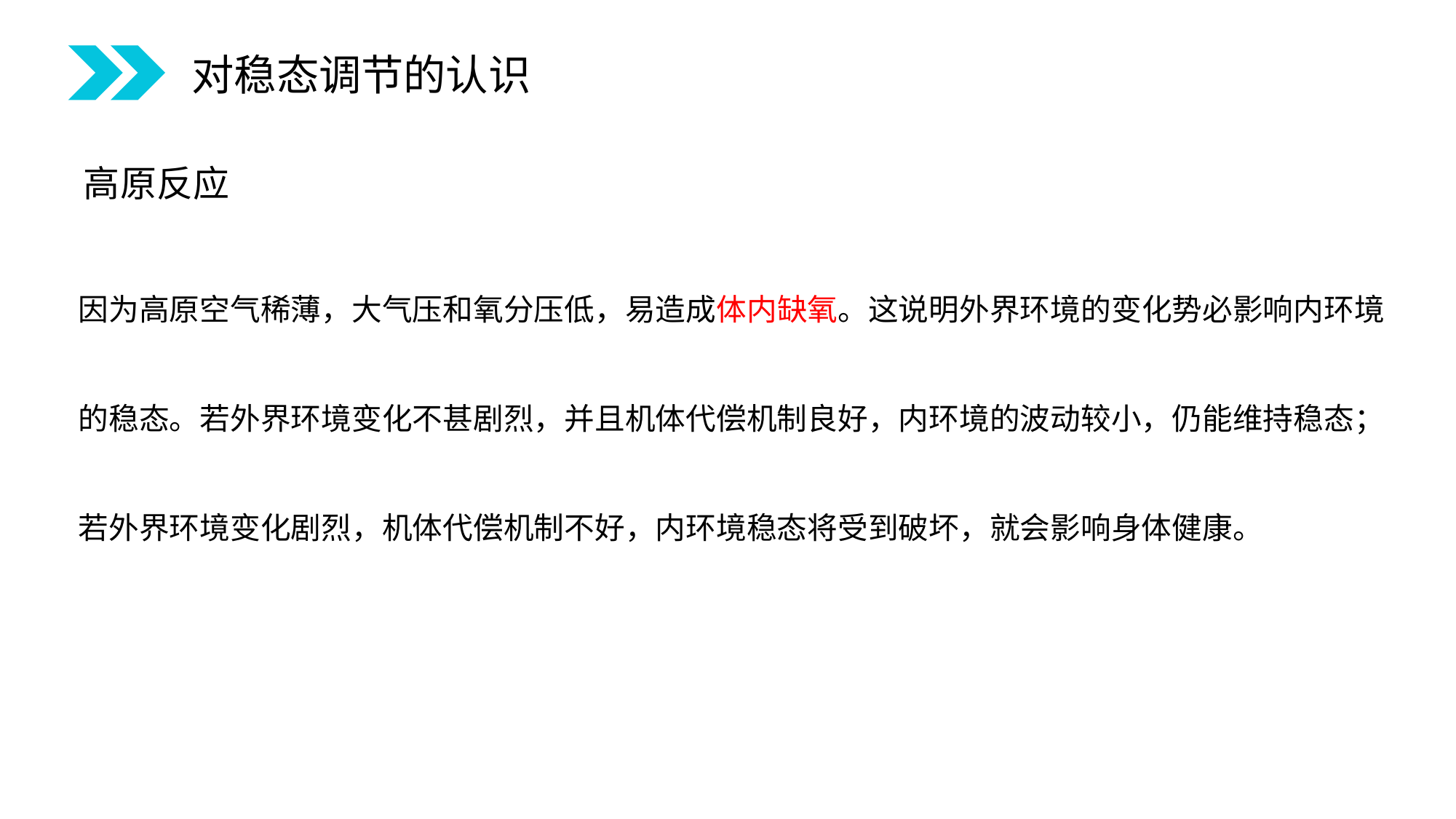

对稳态调节的认识
高原反应
因为高原空气稀薄，大气压和氧分压低，易造成体内缺氧。这说明外界环境的变化势必影响内环境的稳态。若外界环境变化不甚剧烈，并且机体代偿机制良好，内环境的波动较小，仍能维持稳态；若外界环境变化剧烈，机体代偿机制不好，内环境稳态将受到破坏，就会影响身体健康。